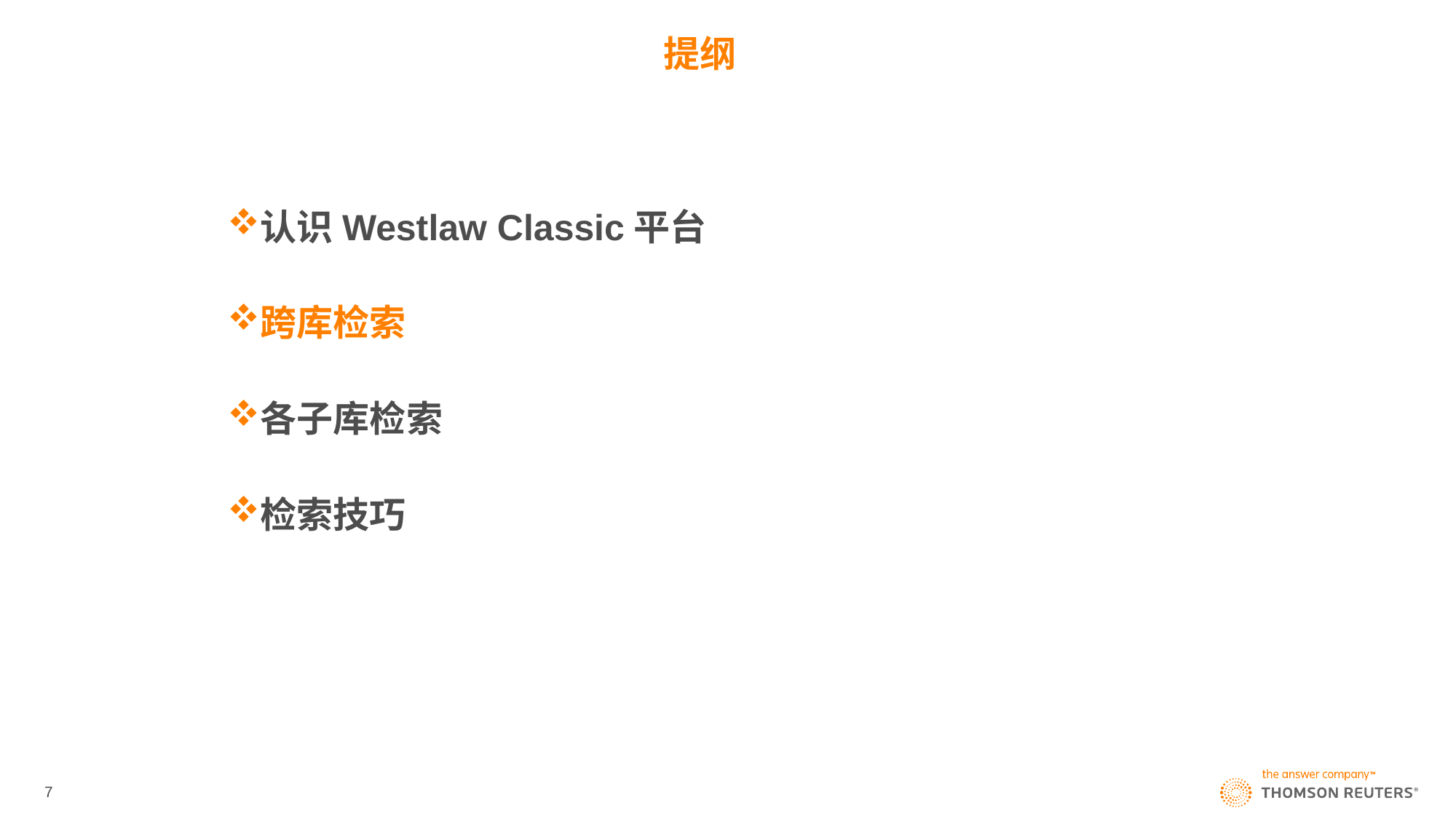

# 提纲
认识Westlaw Classic平台
跨库检索
各子库检索
检索技巧

7